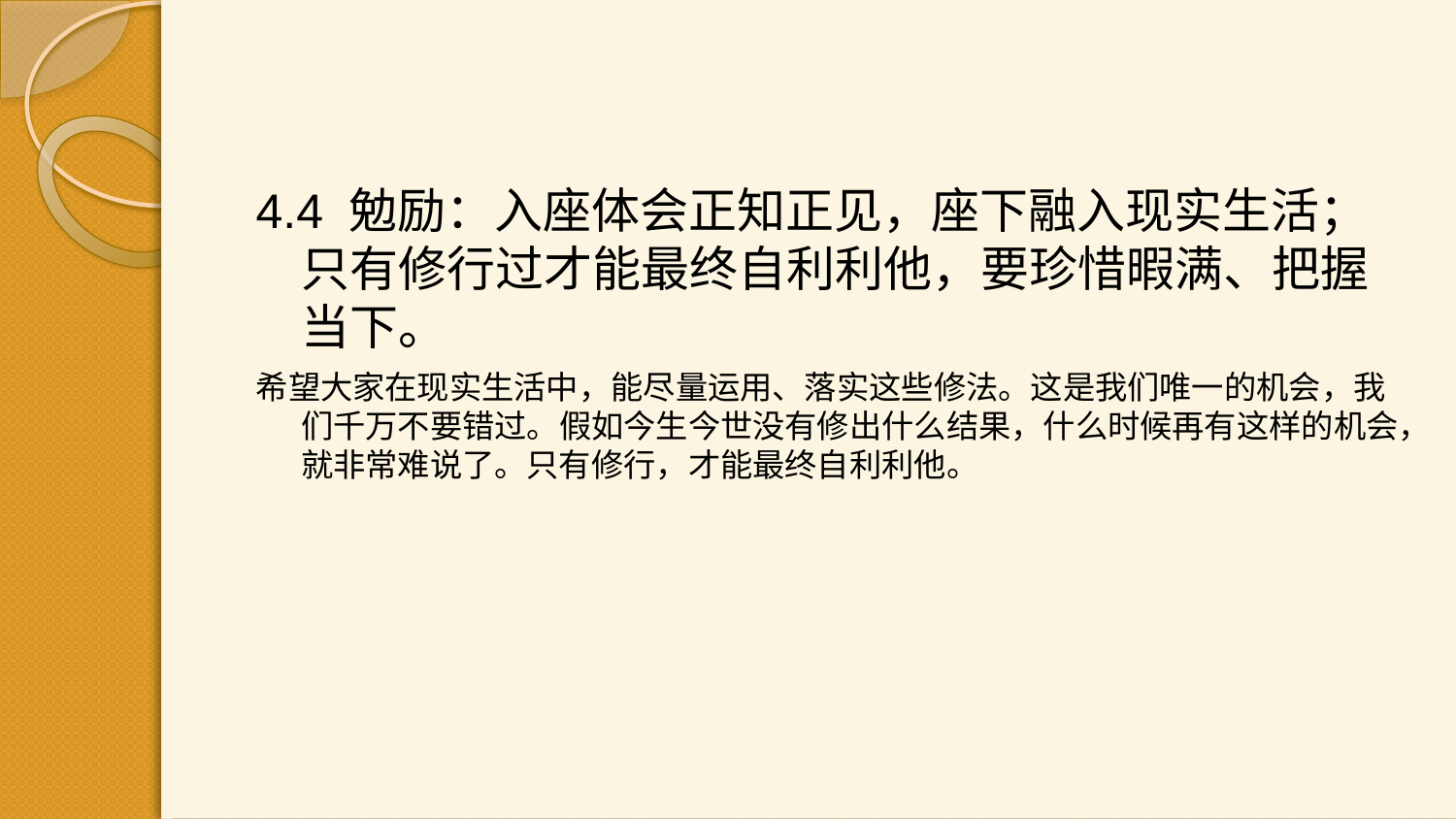

4.4 勉励：入座体会正知正见，座下融入现实生活；只有修行过才能最终自利利他，要珍惜暇满、把握当下。
希望大家在现实生活中，能尽量运用、落实这些修法。这是我们唯一的机会，我们千万不要错过。假如今生今世没有修出什么结果，什么时候再有这样的机会，就非常难说了。只有修行，才能最终自利利他。